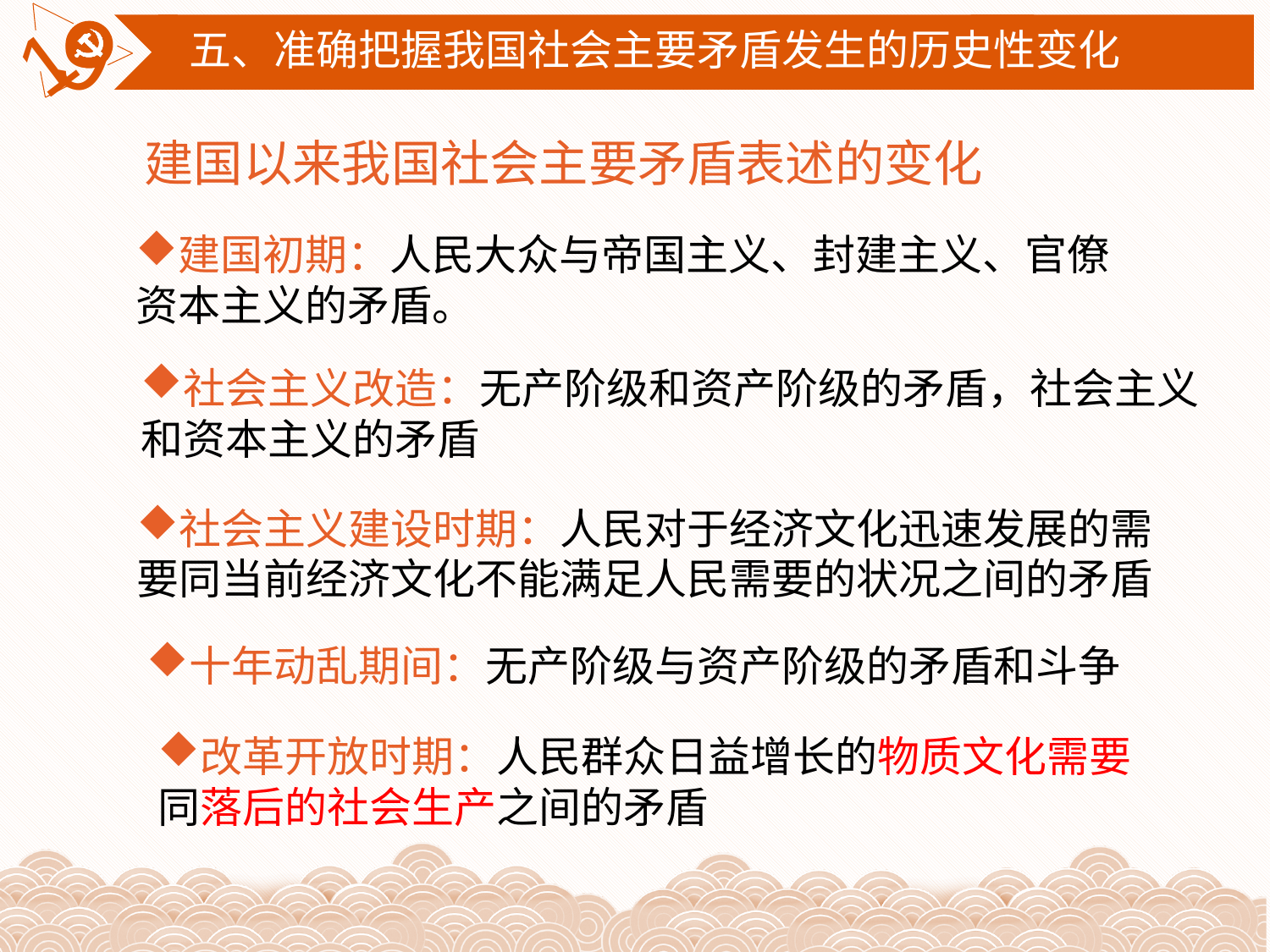

五、准确把握我国社会主要矛盾发生的历史性变化
建国以来我国社会主要矛盾表述的变化
建国初期：人民大众与帝国主义、封建主义、官僚资本主义的矛盾。
社会主义改造：无产阶级和资产阶级的矛盾，社会主义和资本主义的矛盾
社会主义建设时期：人民对于经济文化迅速发展的需要同当前经济文化不能满足人民需要的状况之间的矛盾
十年动乱期间：无产阶级与资产阶级的矛盾和斗争
改革开放时期：人民群众日益增长的物质文化需要同落后的社会生产之间的矛盾